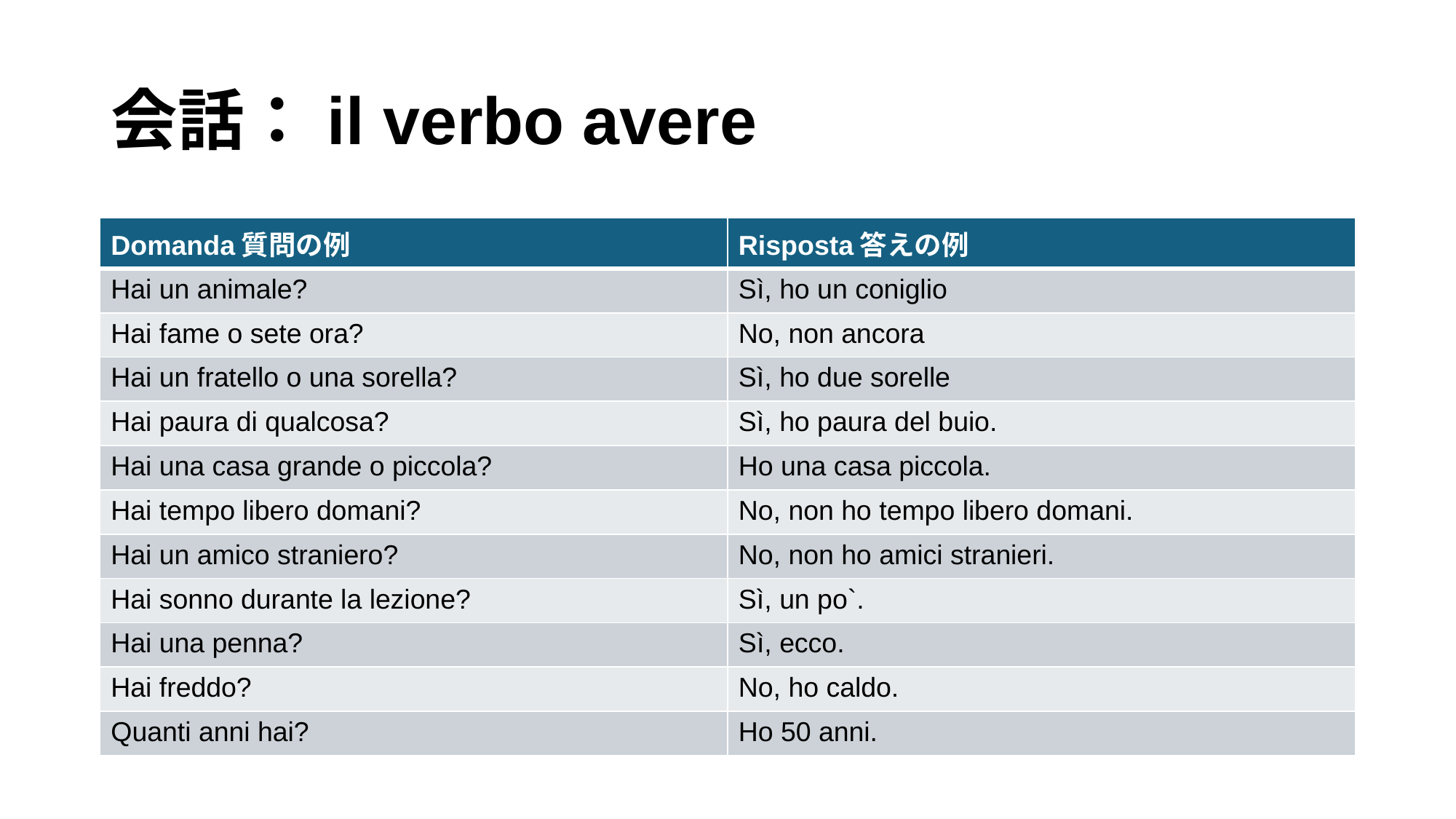

# 会話：il verbo avere
| Domanda質問の例 | Risposta答えの例 |
| --- | --- |
| Hai un animale? | Sì, ho un coniglio |
| Hai fame o sete ora? | No, non ancora |
| Hai un fratello o una sorella? | Sì, ho due sorelle |
| Hai paura di qualcosa? | Sì, ho paura del buio. |
| Hai una casa grande o piccola? | Ho una casa piccola. |
| Hai tempo libero domani? | No, non ho tempo libero domani. |
| Hai un amico straniero? | No, non ho amici stranieri. |
| Hai sonno durante la lezione? | Sì, un po`. |
| Hai una penna? | Sì, ecco. |
| Hai freddo? | No, ho caldo. |
| Quanti anni hai? | Ho 50 anni. |